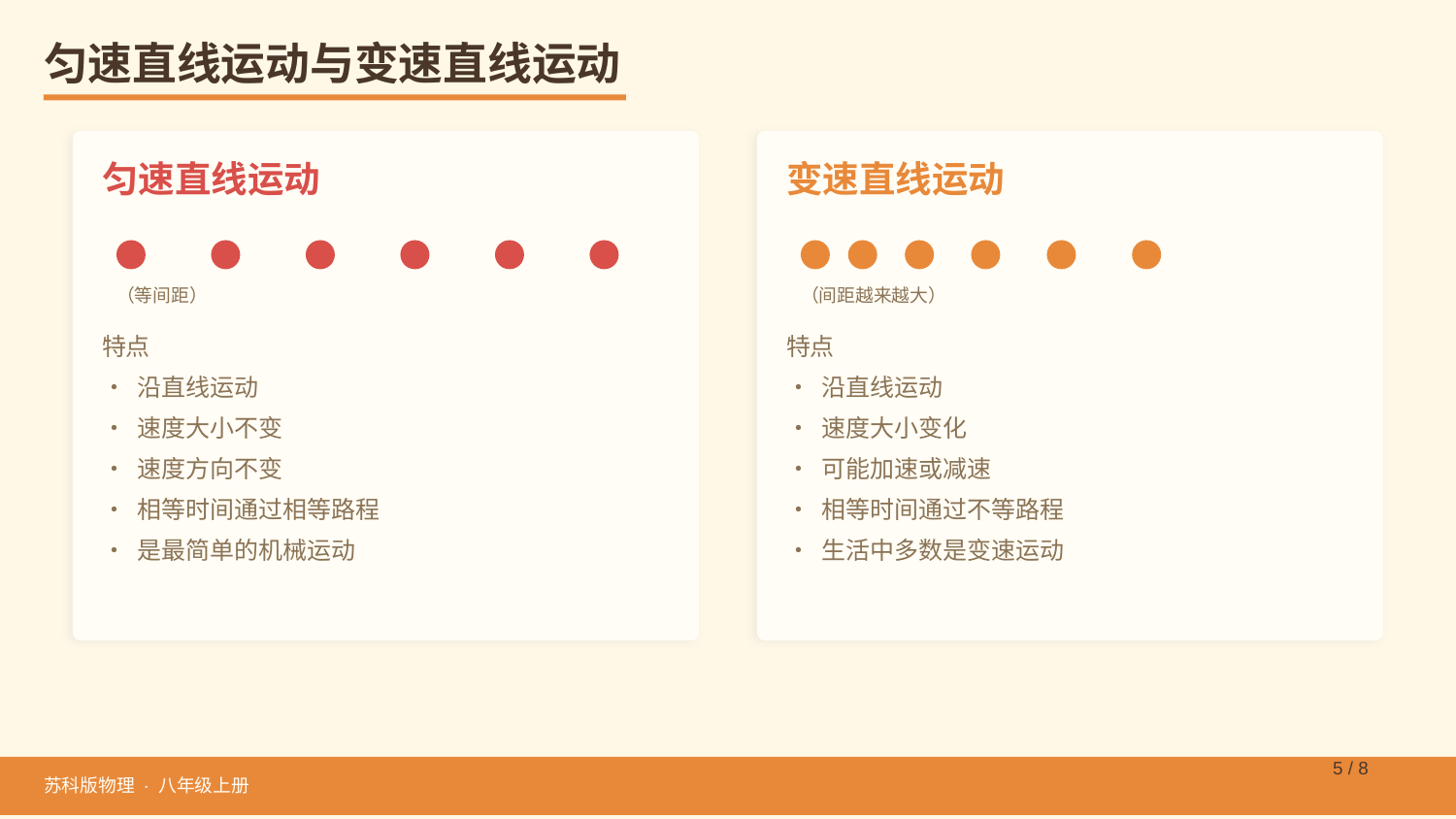

匀速直线运动与变速直线运动

匀速直线运动
变速直线运动

（等间距）
（间距越来越大）
特点
• 沿直线运动
• 速度大小不变
• 速度方向不变
• 相等时间通过相等路程
• 是最简单的机械运动
特点
• 沿直线运动
• 速度大小变化
• 可能加速或减速
• 相等时间通过不等路程
• 生活中多数是变速运动
5 / 8

苏科版物理 · 八年级上册